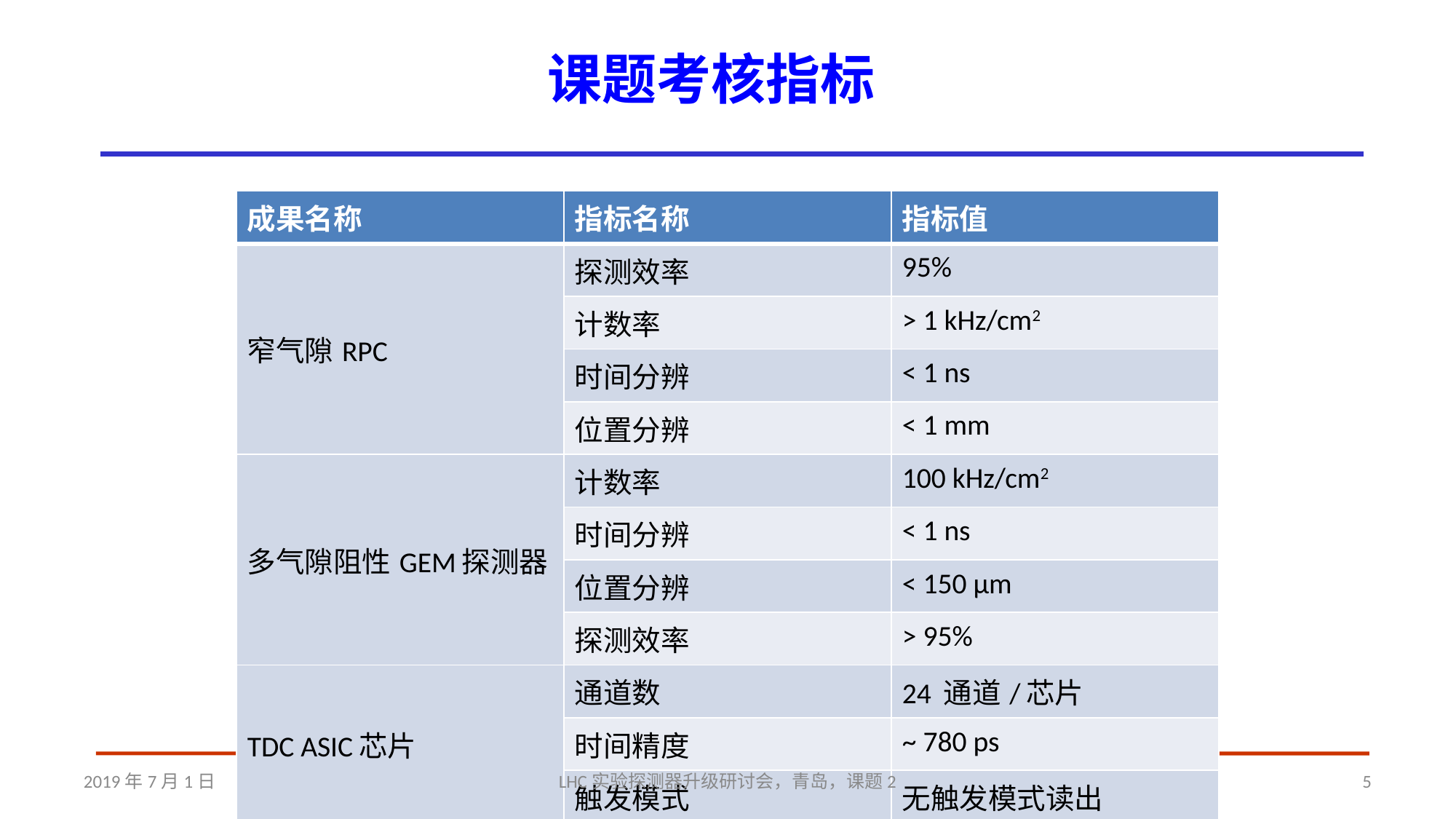

# 课题考核指标
| 成果名称 | 指标名称 | 指标值 |
| --- | --- | --- |
| 窄气隙RPC | 探测效率 | 95% |
|  | 计数率 | > 1 kHz/cm2 |
|  | 时间分辨 | < 1 ns |
|  | 位置分辨 | < 1 mm |
| 多气隙阻性GEM探测器 | 计数率 | 100 kHz/cm2 |
|  | 时间分辨 | < 1 ns |
|  | 位置分辨 | < 150 μm |
|  | 探测效率 | > 95% |
| TDC ASIC芯片 | 通道数 | 24 通道/芯片 |
|  | 时间精度 | ~ 780 ps |
|  | 触发模式 | 无触发模式读出 |
2019年7月1日
LHC实验探测器升级研讨会，青岛，课题2
5